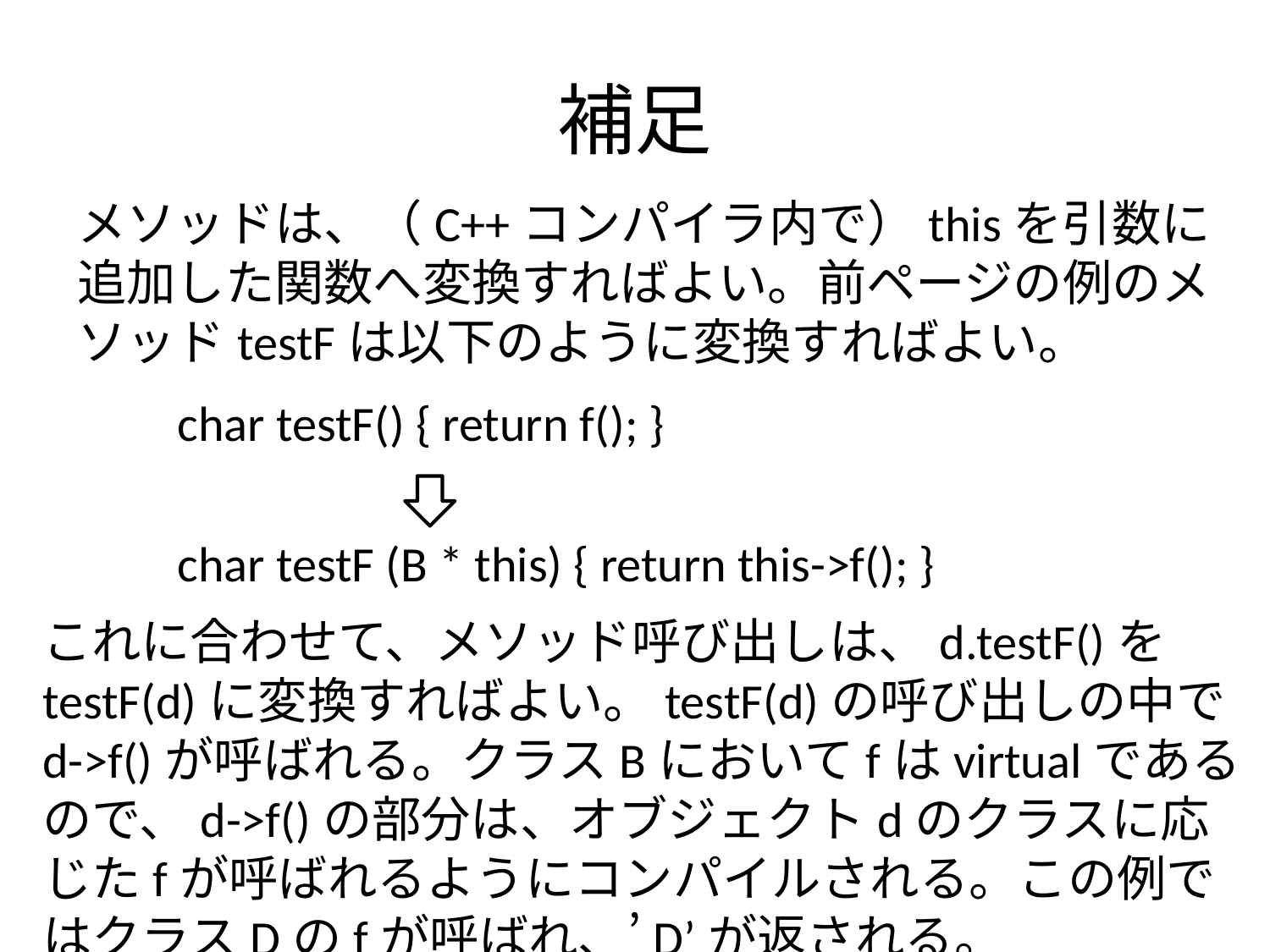

# 補足
メソッドは、（C++コンパイラ内で）thisを引数に追加した関数へ変換すればよい。前ページの例のメソッドtestFは以下のように変換すればよい。
char testF() { return f(); }

char testF (B * this) { return this->f(); }
これに合わせて、メソッド呼び出しは、d.testF()をtestF(d)に変換すればよい。testF(d)の呼び出しの中でd->f()が呼ばれる。クラスBにおいてfはvirtualであるので、d->f()の部分は、オブジェクトdのクラスに応じたfが呼ばれるようにコンパイルされる。この例ではクラスDのfが呼ばれ、’D’が返される。